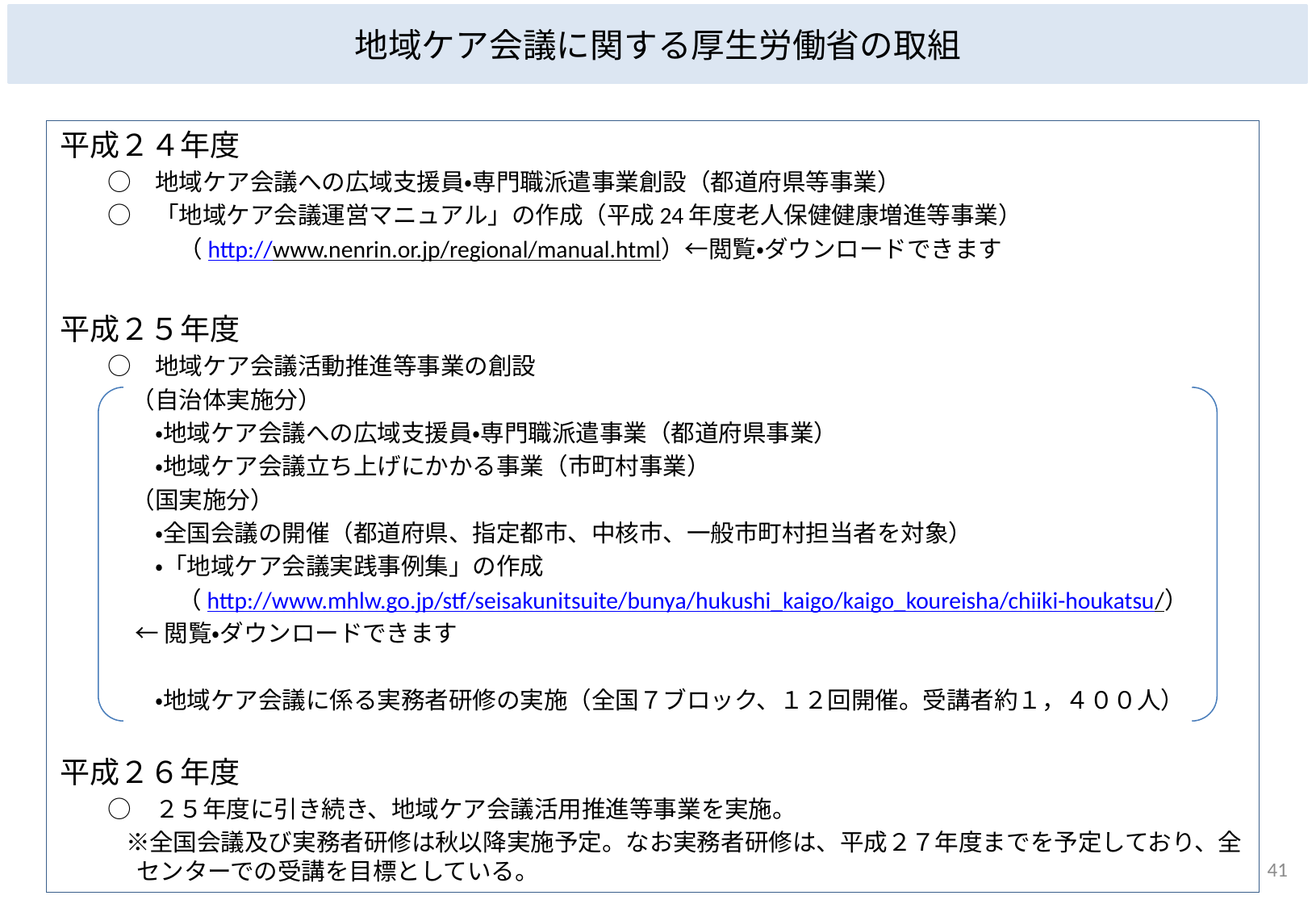

地域ケア会議に関する厚生労働省の取組
平成２４年度
　　○　地域ケア会議への広域支援員・専門職派遣事業創設（都道府県等事業）
　　○　「地域ケア会議運営マニュアル」の作成（平成24年度老人保健健康増進等事業）
　　　　　（http://www.nenrin.or.jp/regional/manual.html）←閲覧・ダウンロードできます

平成２５年度
　　○　地域ケア会議活動推進等事業の創設
　　　（自治体実施分）
　　　　・地域ケア会議への広域支援員・専門職派遣事業（都道府県事業）
　　　　・地域ケア会議立ち上げにかかる事業（市町村事業）
　　　（国実施分）
　　　　・全国会議の開催（都道府県、指定都市、中核市、一般市町村担当者を対象）
　　　　・「地域ケア会議実践事例集」の作成
　　　　（http://www.mhlw.go.jp/stf/seisakunitsuite/bunya/hukushi_kaigo/kaigo_koureisha/chiiki-houkatsu/）
          ←閲覧・ダウンロードできます

　　　　・地域ケア会議に係る実務者研修の実施（全国７ブロック、１２回開催。受講者約１，４００人）

平成２６年度
　　○　２５年度に引き続き、地域ケア会議活用推進等事業を実施。
　　※全国会議及び実務者研修は秋以降実施予定。なお実務者研修は、平成２７年度までを予定しており、全センターでの受講を目標としている。

41